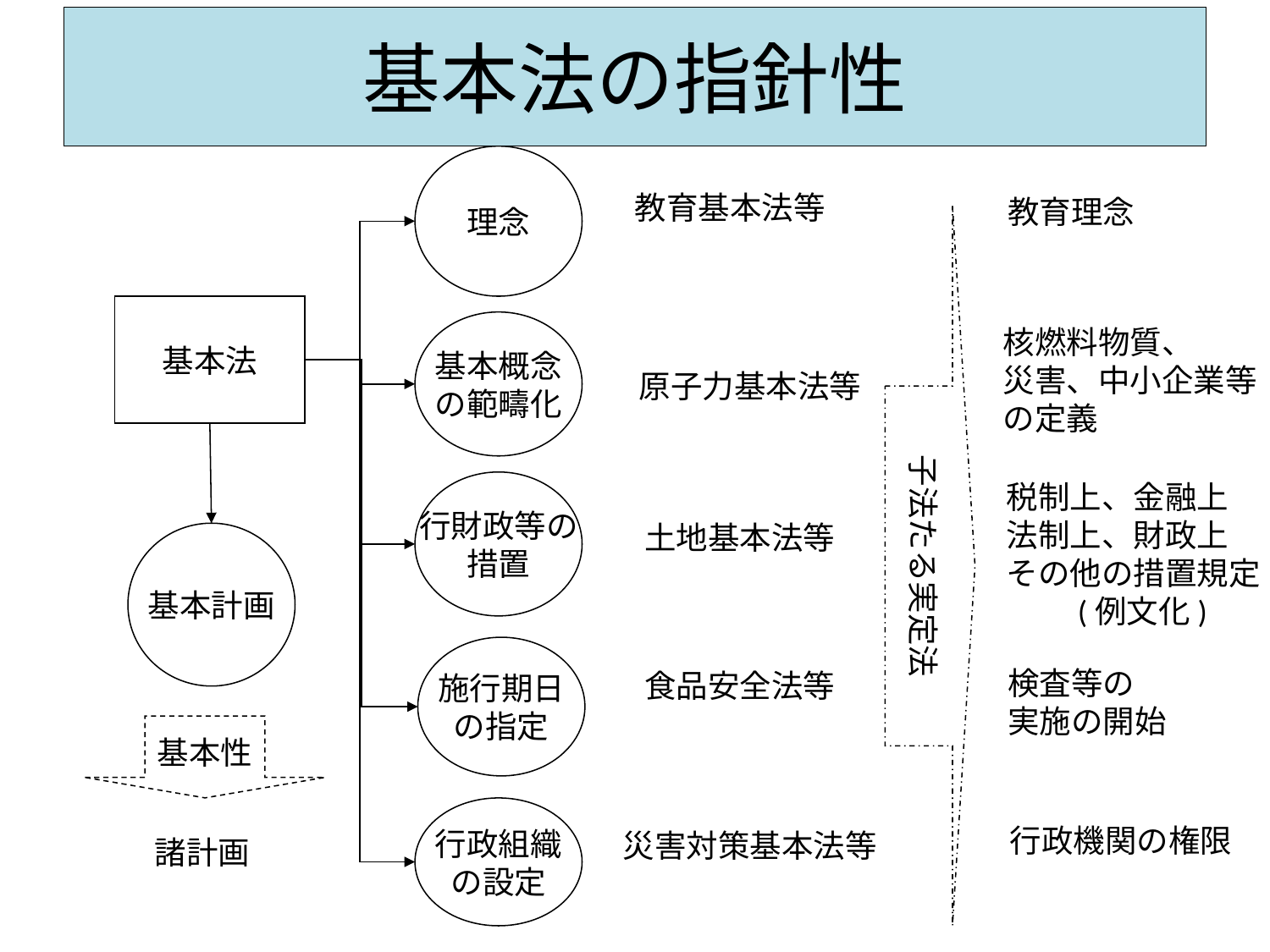

# 基本法の指針性
理念
教育基本法等
教育理念
子法たる実定法
基本法
基本概念
の範疇化
核燃料物質、
災害、中小企業等
の定義
原子力基本法等
税制上、金融上
法制上、財政上
その他の措置規定
　　(例文化)
行財政等の
措置
土地基本法等
基本計画
施行期日
の指定
食品安全法等
検査等の
実施の開始
基本性
行政組織
の設定
災害対策基本法等
行政機関の権限
諸計画